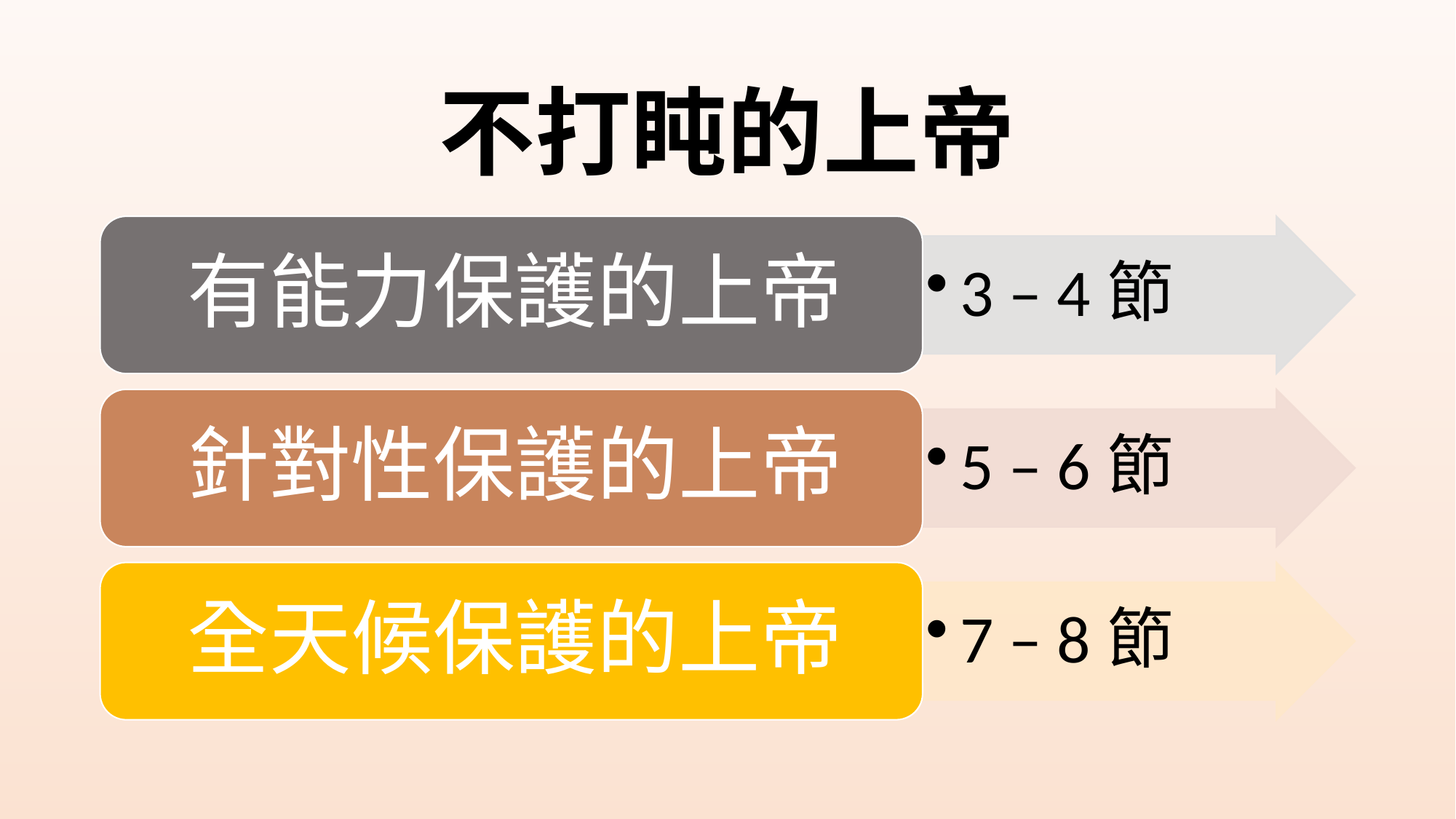

# 不打盹的上帝
3 – 4節
有能力保護的上帝
5 – 6節
針對性保護的上帝
7 – 8節
全天候保護的上帝